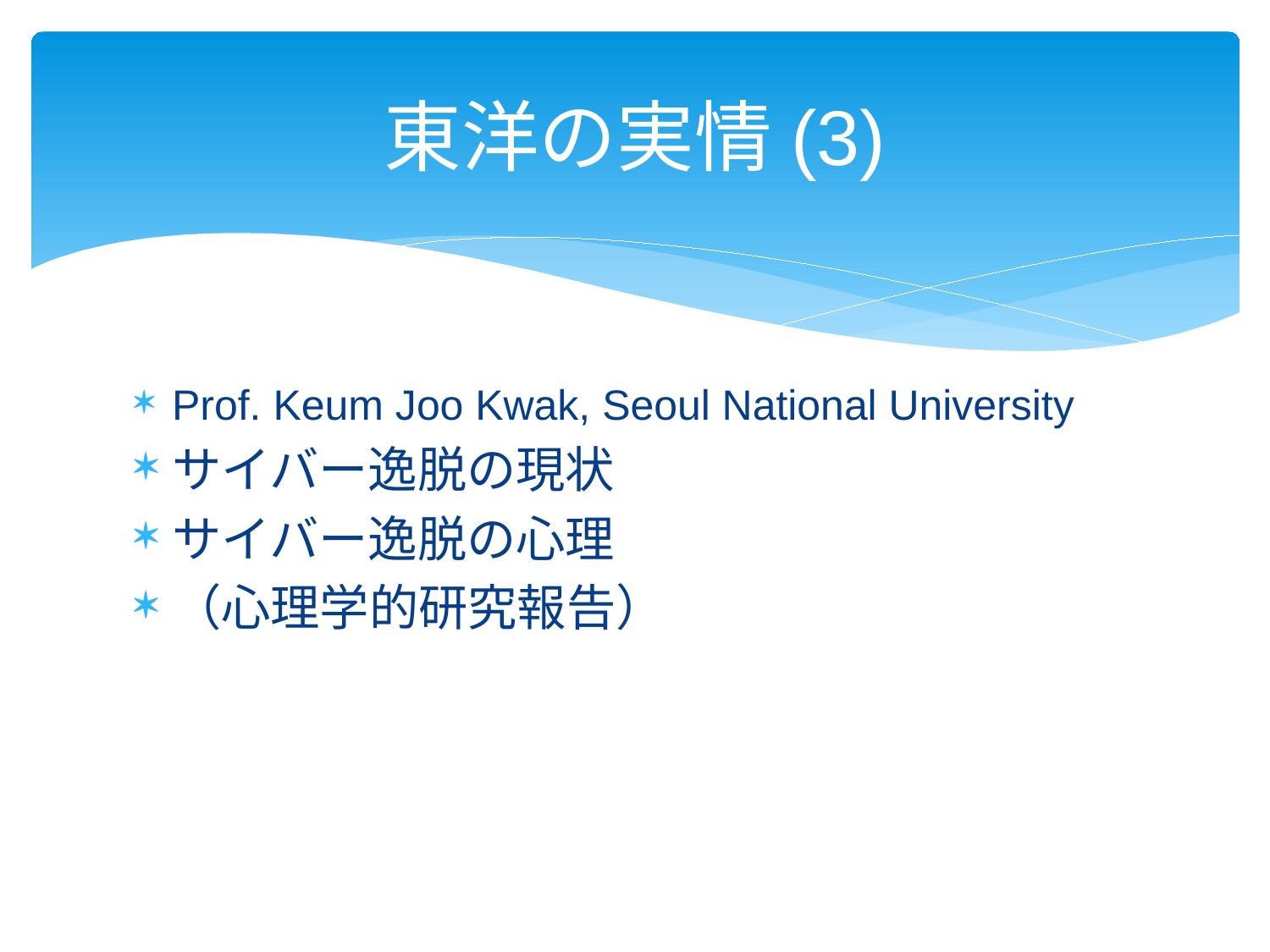

# 東洋の実情(3)
Prof. Keum Joo Kwak, Seoul National University
サイバー逸脱の現状
サイバー逸脱の心理
（心理学的研究報告）